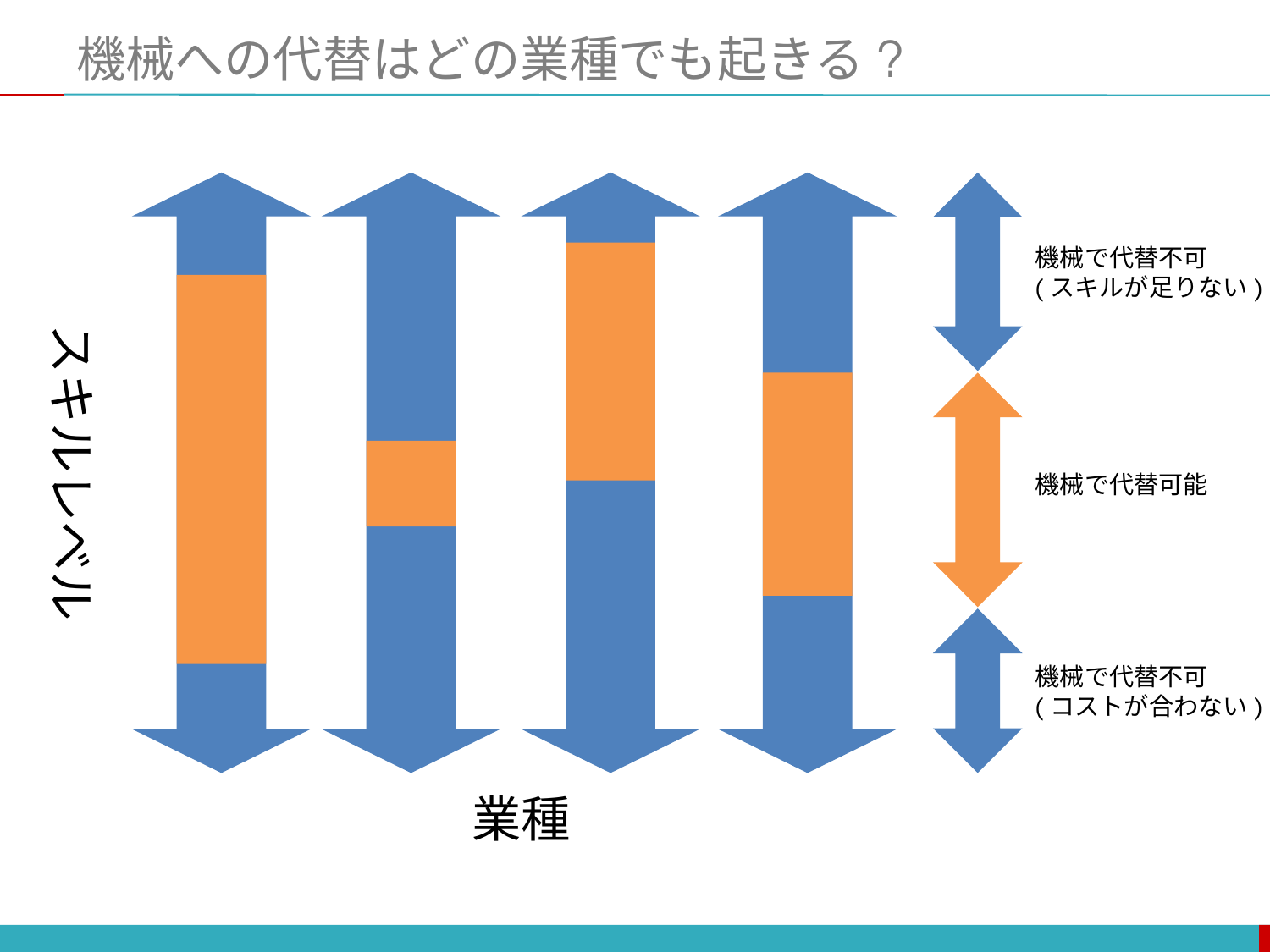

# 機械への代替はどの業種でも起きる?

機械で代替不可
(スキルが足りない)

スキルレベル

機械で代替可能

機械で代替不可
(コストが合わない)
業種